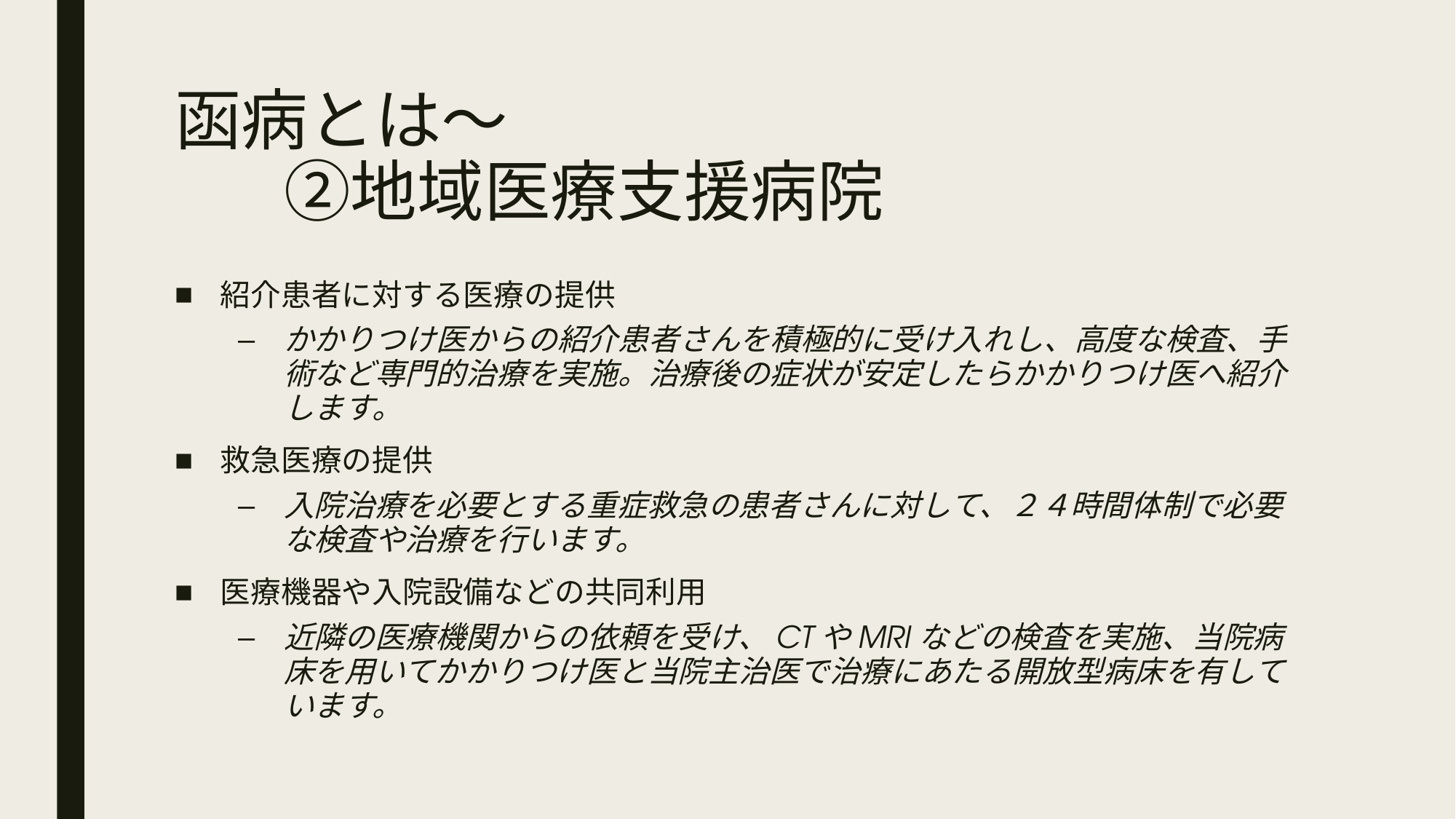

# 函病とは～ ②地域医療支援病院
紹介患者に対する医療の提供
かかりつけ医からの紹介患者さんを積極的に受け入れし、高度な検査、手術など専門的治療を実施。治療後の症状が安定したらかかりつけ医へ紹介します。
救急医療の提供
入院治療を必要とする重症救急の患者さんに対して、２４時間体制で必要な検査や治療を行います。
医療機器や入院設備などの共同利用
近隣の医療機関からの依頼を受け、CTやMRIなどの検査を実施、当院病床を用いてかかりつけ医と当院主治医で治療にあたる開放型病床を有しています。